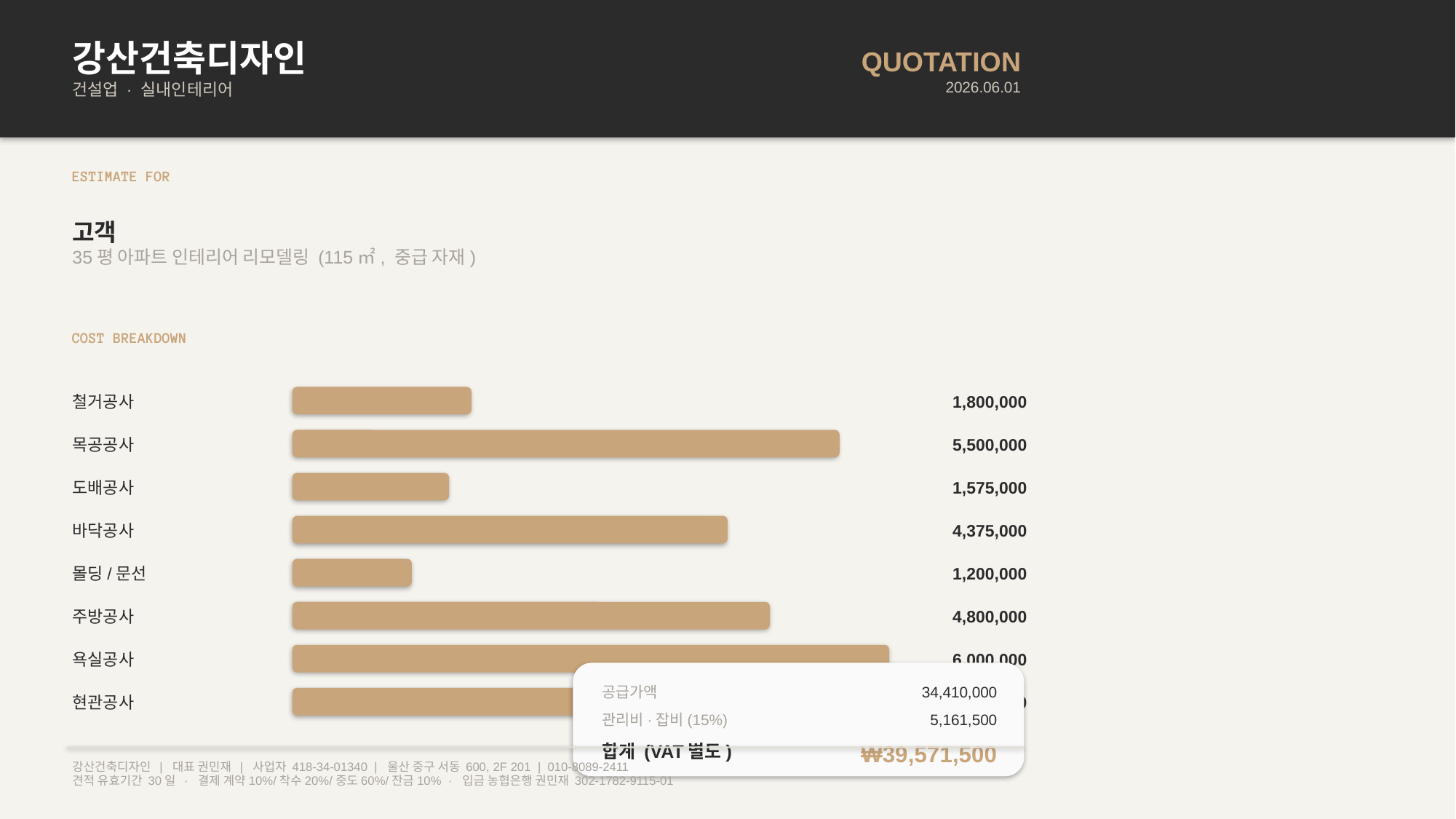

강산건축디자인
건설업 · 실내인테리어
QUOTATION
2026.06.01
ESTIMATE FOR
고객
35평 아파트 인테리어 리모델링 (115㎡, 중급 자재)
COST BREAKDOWN
철거공사
1,800,000

목공공사
5,500,000

도배공사
1,575,000

바닥공사
4,375,000

몰딩/문선
1,200,000

주방공사
4,800,000

욕실공사
6,000,000

공급가액
34,410,000
현관공사
3,100,000

관리비·잡비(15%)
5,161,500
합계 (VAT별도)
₩39,571,500

강산건축디자인  |  대표 권민재  |  사업자 418-34-01340  |  울산 중구 서동 600, 2F 201  |  010-8089-2411
견적 유효기간 30일  ·  결제 계약10%/착수20%/중도60%/잔금10%  ·  입금 농협은행 권민재 302-1782-9115-01